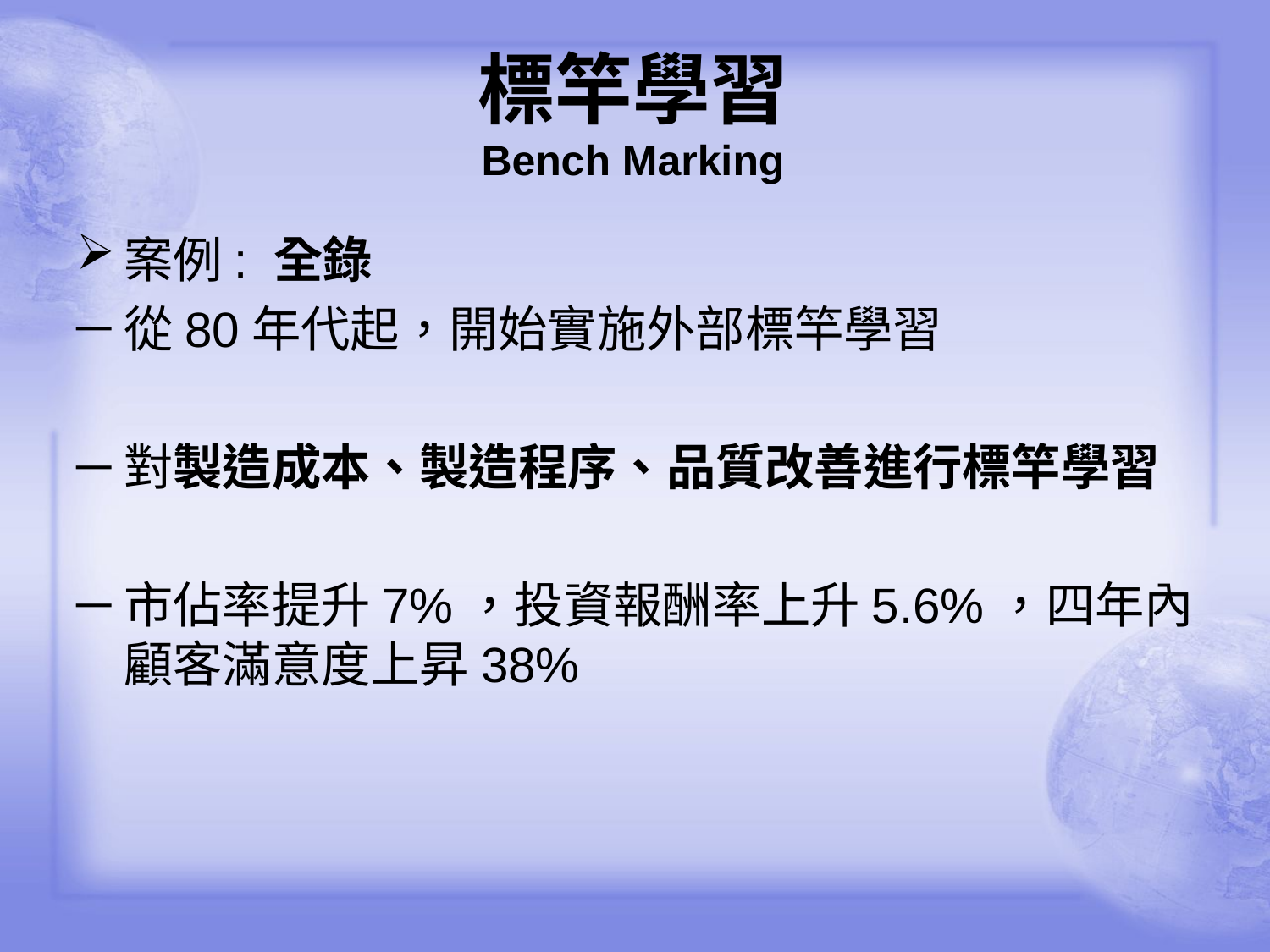

標竿學習
Bench Marking
案例: 全錄
從80年代起，開始實施外部標竿學習

對製造成本、製造程序、品質改善進行標竿學習

市佔率提升7%，投資報酬率上升5.6%，四年內顧客滿意度上昇38%